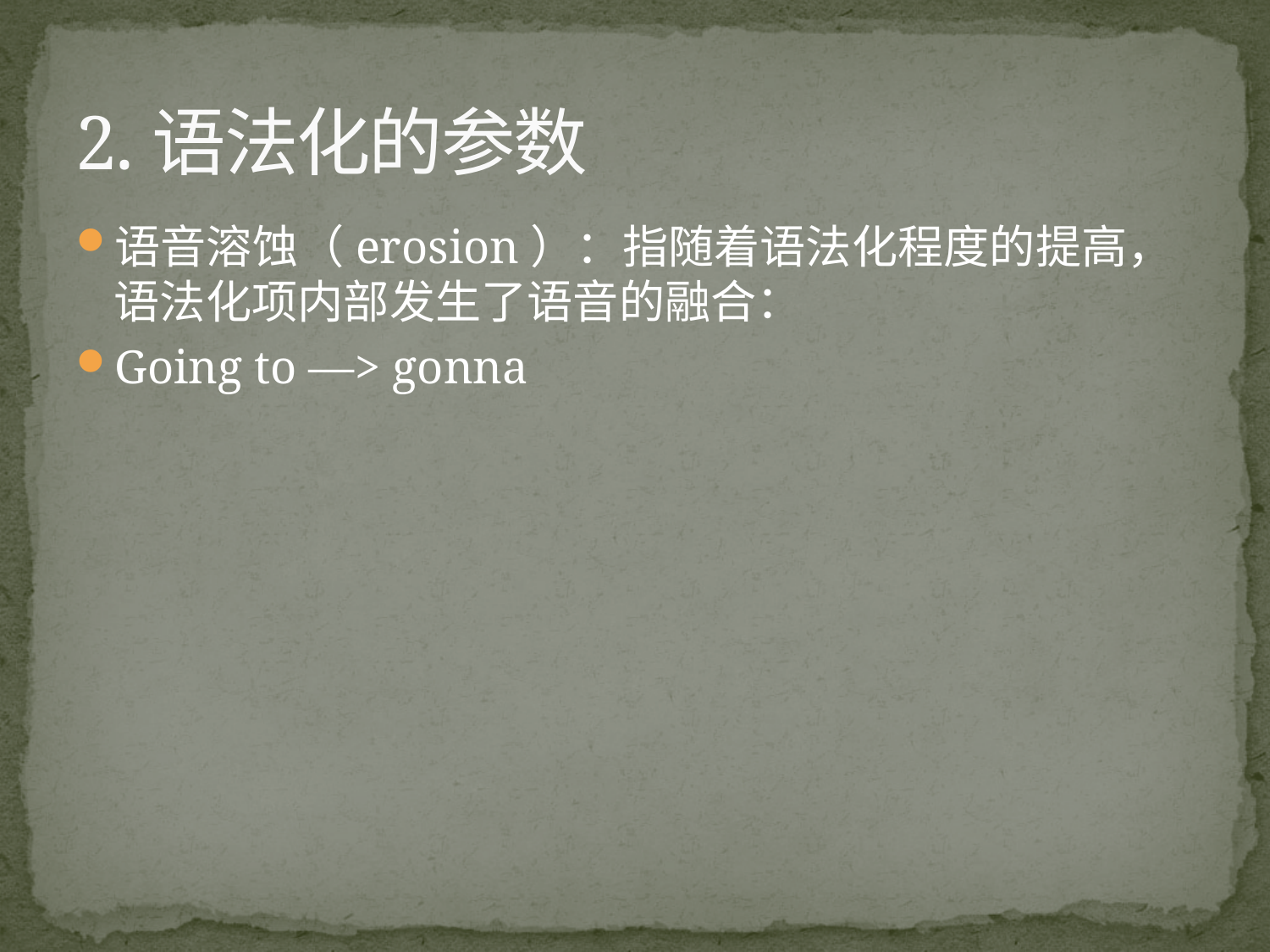

# 2.语法化的参数
语音溶蚀（erosion）：指随着语法化程度的提高，语法化项内部发生了语音的融合：
Going to —> gonna